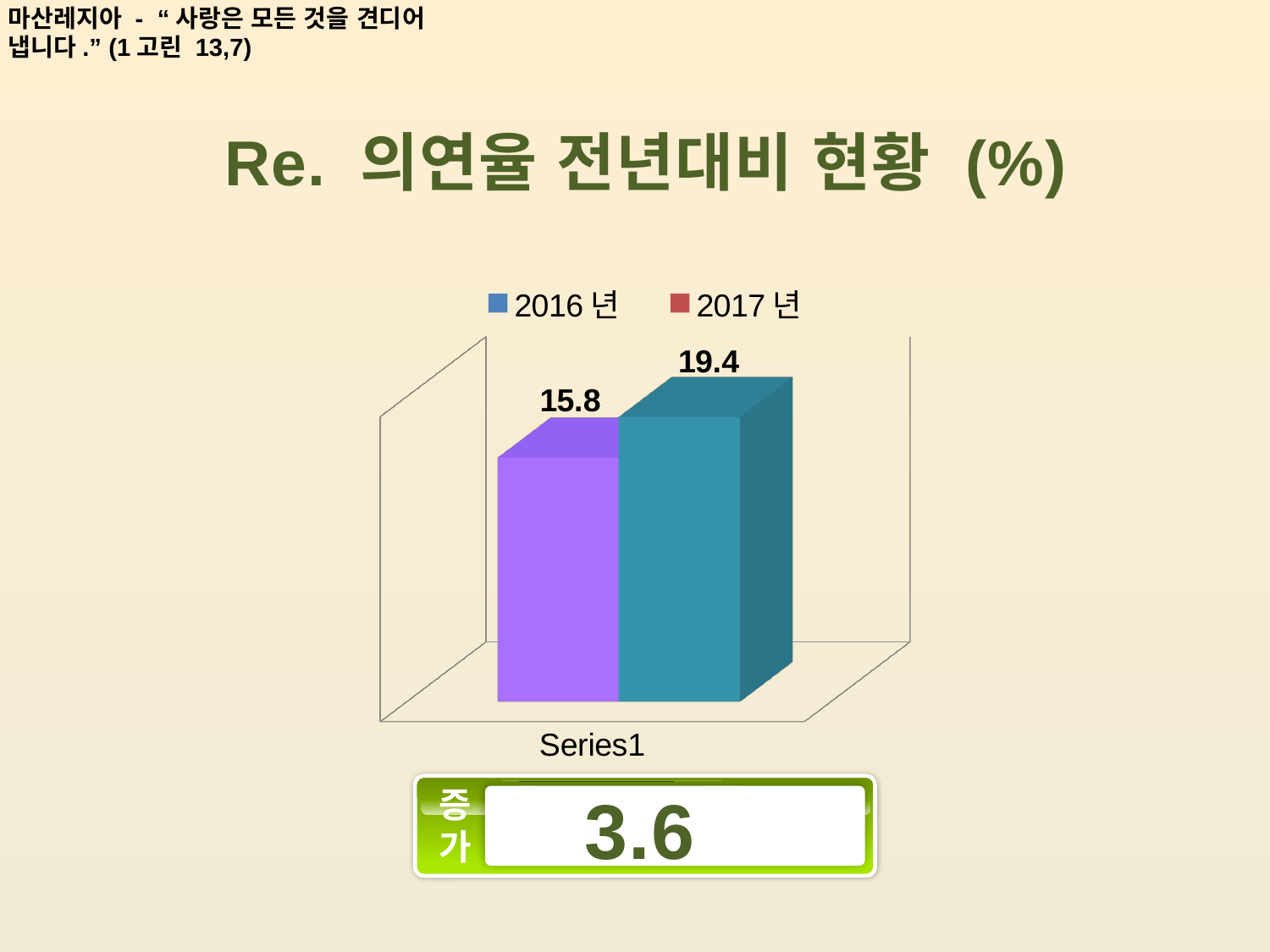

마산레지아 -  “사랑은 모든 것을 견디어 냅니다.” (1고린 13,7)
Re. 의연율 전년대비 현황 (%)

[unsupported chart]

증
가
3.6